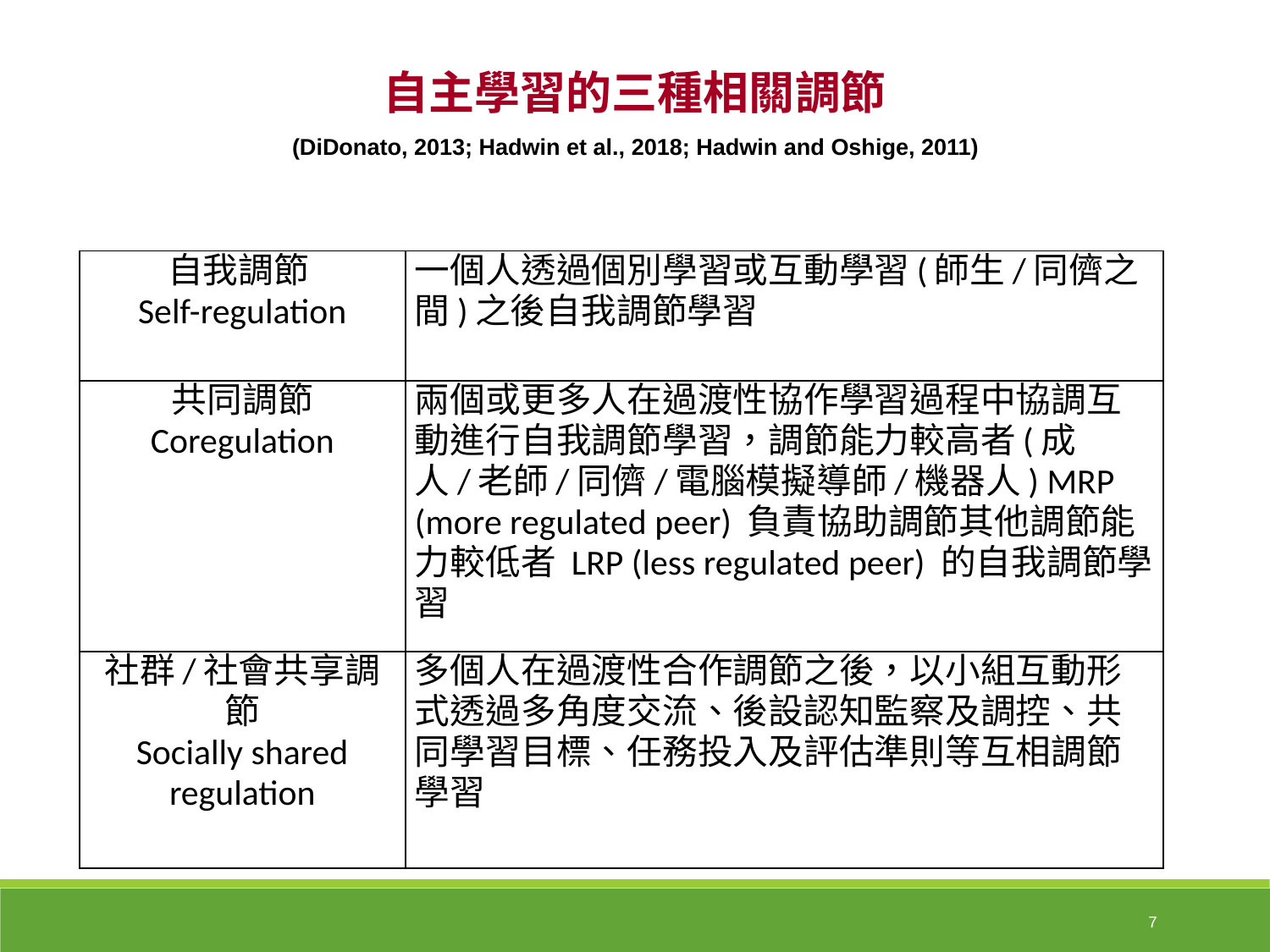

自主學習的三種相關調節
(DiDonato, 2013; Hadwin et al., 2018; Hadwin and Oshige, 2011)
| 自我調節 Self-regulation | 一個人透過個別學習或互動學習(師生/同儕之間)之後自我調節學習 |
| --- | --- |
| 共同調節 Coregulation | 兩個或更多人在過渡性協作學習過程中協調互動進行自我調節學習，調節能力較高者(成人/老師/同儕/電腦模擬導師/機器人) MRP (more regulated peer) 負責協助調節其他調節能力較低者 LRP (less regulated peer) 的自我調節學習 |
| 社群/社會共享調節 Socially shared regulation | 多個人在過渡性合作調節之後，以小組互動形式透過多角度交流、後設認知監察及調控、共同學習目標、任務投入及評估準則等互相調節學習 |
7